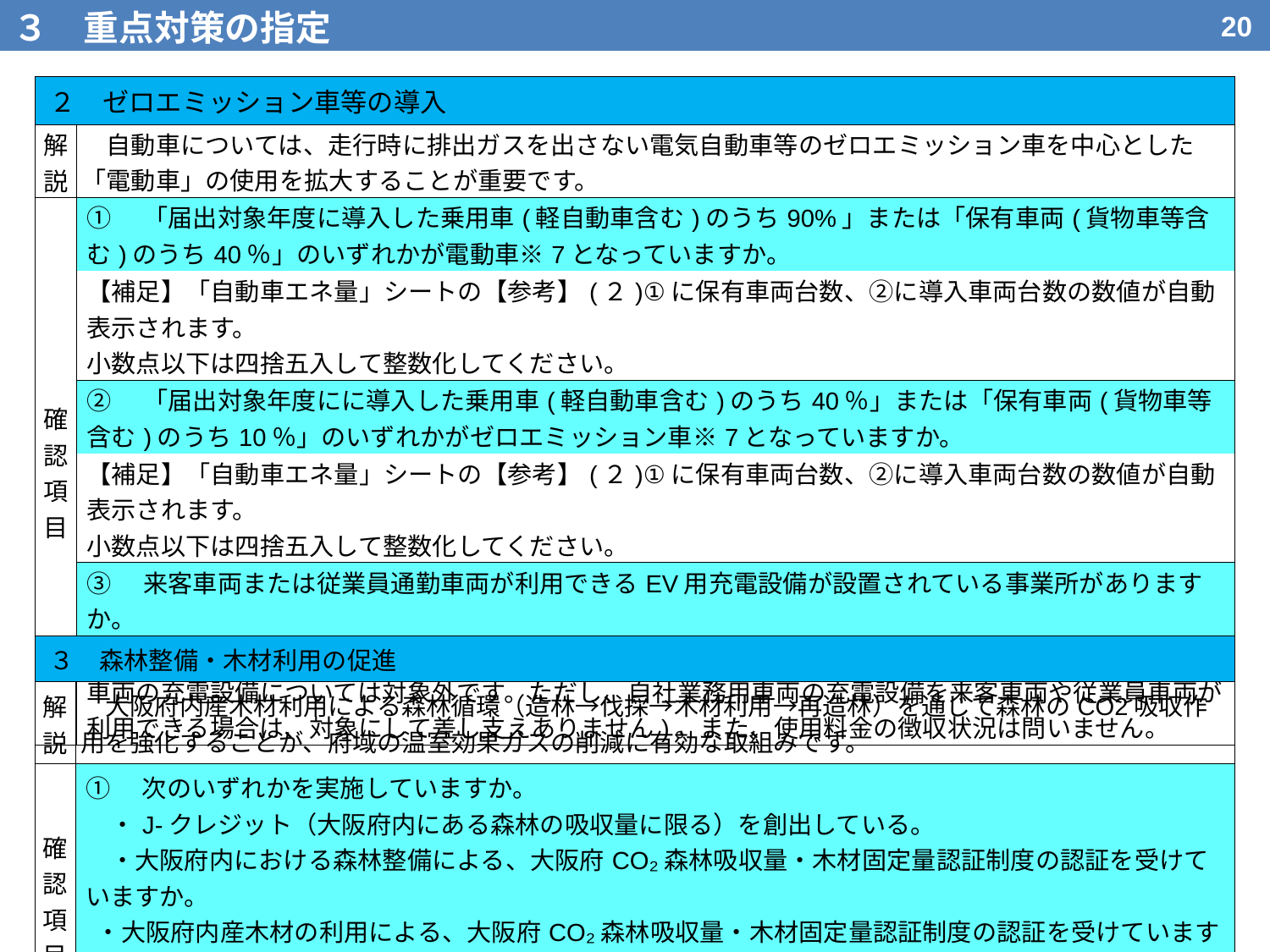

３　重点対策の指定
20
| ２　ゼロエミッション車等の導入 |  |
| --- | --- |
| 解説 | 自動車については、走行時に排出ガスを出さない電気自動車等のゼロエミッション車を中心とした「電動車」の使用を拡大することが重要です。 |
| 確認項目 | ①　「届出対象年度に導入した乗用車(軽自動車含む)のうち90%」または「保有車両(貨物車等含む)のうち40％」のいずれかが電動車※7となっていますか。 |
|  | 【補足】「自動車エネ量」シートの【参考】(２)①に保有車両台数、②に導入車両台数の数値が自動表示されます。 小数点以下は四捨五入して整数化してください。 |
|  | ②　「届出対象年度にに導入した乗用車(軽自動車含む)のうち40％」または「保有車両(貨物車等含む)のうち10％」のいずれかがゼロエミッション車※7となっていますか。 |
|  | 【補足】「自動車エネ量」シートの【参考】(２)①に保有車両台数、②に導入車両台数の数値が自動表示されます。 小数点以下は四捨五入して整数化してください。 |
|  | ③　来客車両または従業員通勤車両が利用できるEV用充電設備が設置されている事業所がありますか。 |
|  | 【補足】事業所における普通または急速充電設備の設置状況について確認してください(自社の業務用車両の充電設備については対象外です。ただし、自社業務用車両の充電設備を来客車両や従業員車両が利用できる場合は、対象にして差し支えありません)。また、使用料金の徴収状況は問いません。 |
| ３　森林整備・木材利用の促進 |  |
| --- | --- |
| 解説 | 大阪府内産木材利用による森林循環（造林→伐採→木材利用→再造林）を通じて森林のCO2吸収作用を強化することが、府域の温室効果ガスの削減に有効な取組みです。 |
| 確認項目 | ①　次のいずれかを実施していますか。 　・J-クレジット（大阪府内にある森林の吸収量に限る）を創出している。 　・大阪府内における森林整備による、大阪府CO₂森林吸収量・木材固定量認証制度の認証を受けていますか。 ・大阪府内産木材の利用による、大阪府CO₂森林吸収量・木材固定量認証制度の認証を受けていますか。 |
|  | 【補足】証書などの有無を確認してください。 |